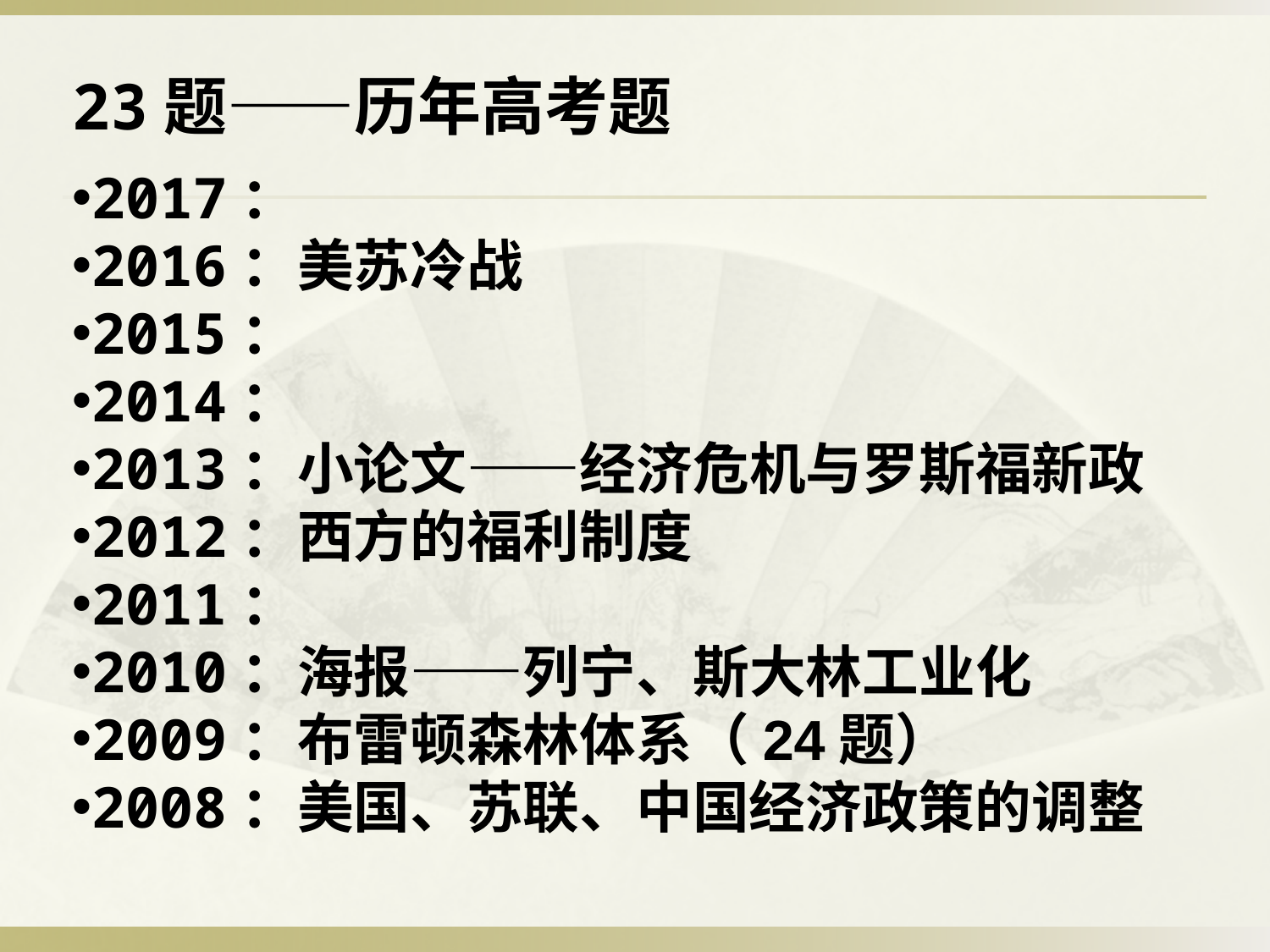

23题——历年高考题
2017：
2016：美苏冷战
2015：
2014：
2013：小论文——经济危机与罗斯福新政
2012：西方的福利制度
2011：
2010：海报——列宁、斯大林工业化
2009：布雷顿森林体系（24题）
2008：美国、苏联、中国经济政策的调整